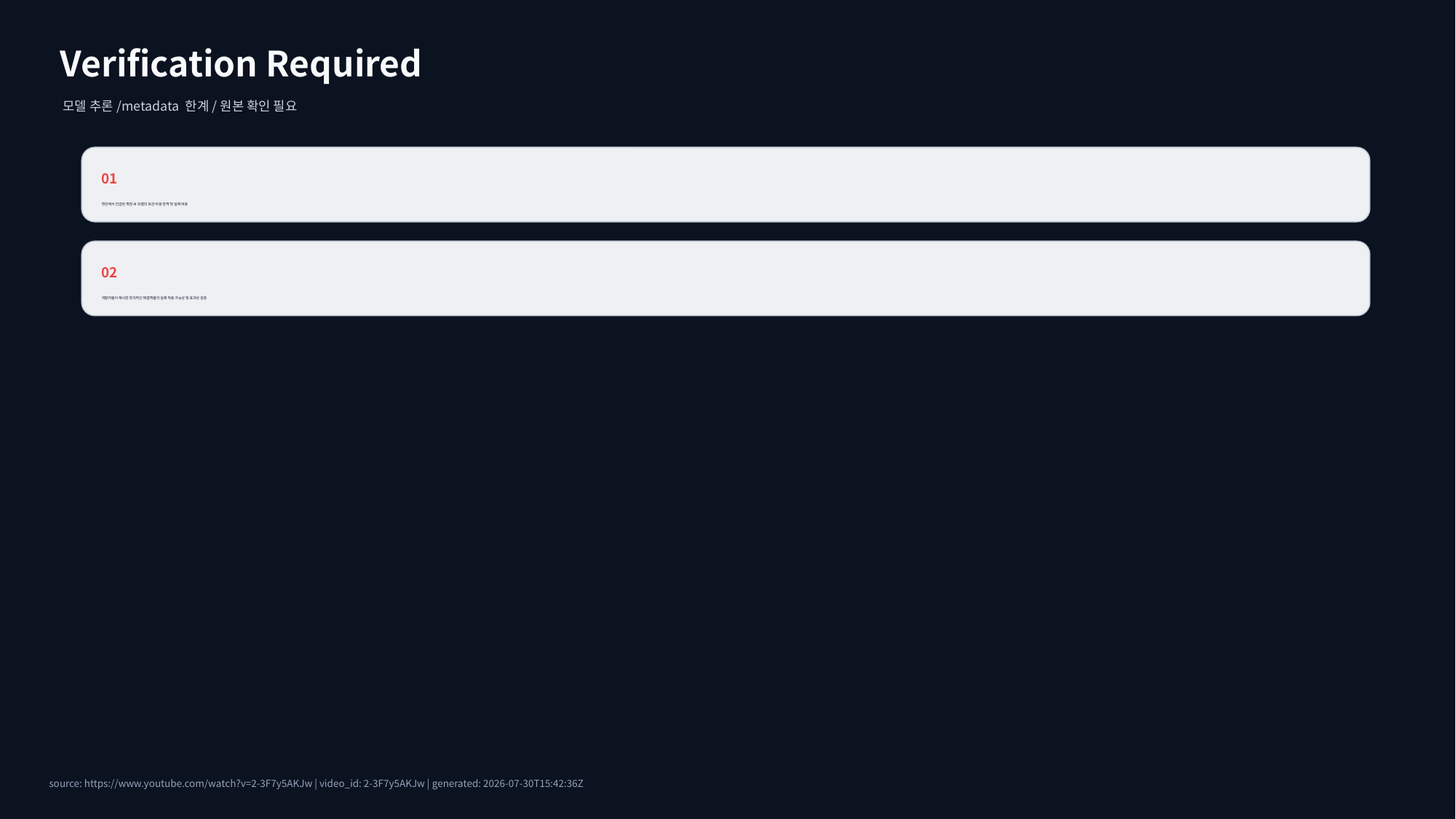

Verification Required
모델 추론/metadata 한계/원본 확인 필요

01
영상에서 언급된 특정 AI 모델의 토큰 비용 정책 및 실제 비용

02
개발자들이 제시한 창의적인 해결책들의 실제 적용 가능성 및 효과성 검증
source: https://www.youtube.com/watch?v=2-3F7y5AKJw | video_id: 2-3F7y5AKJw | generated: 2026-07-30T15:42:36Z